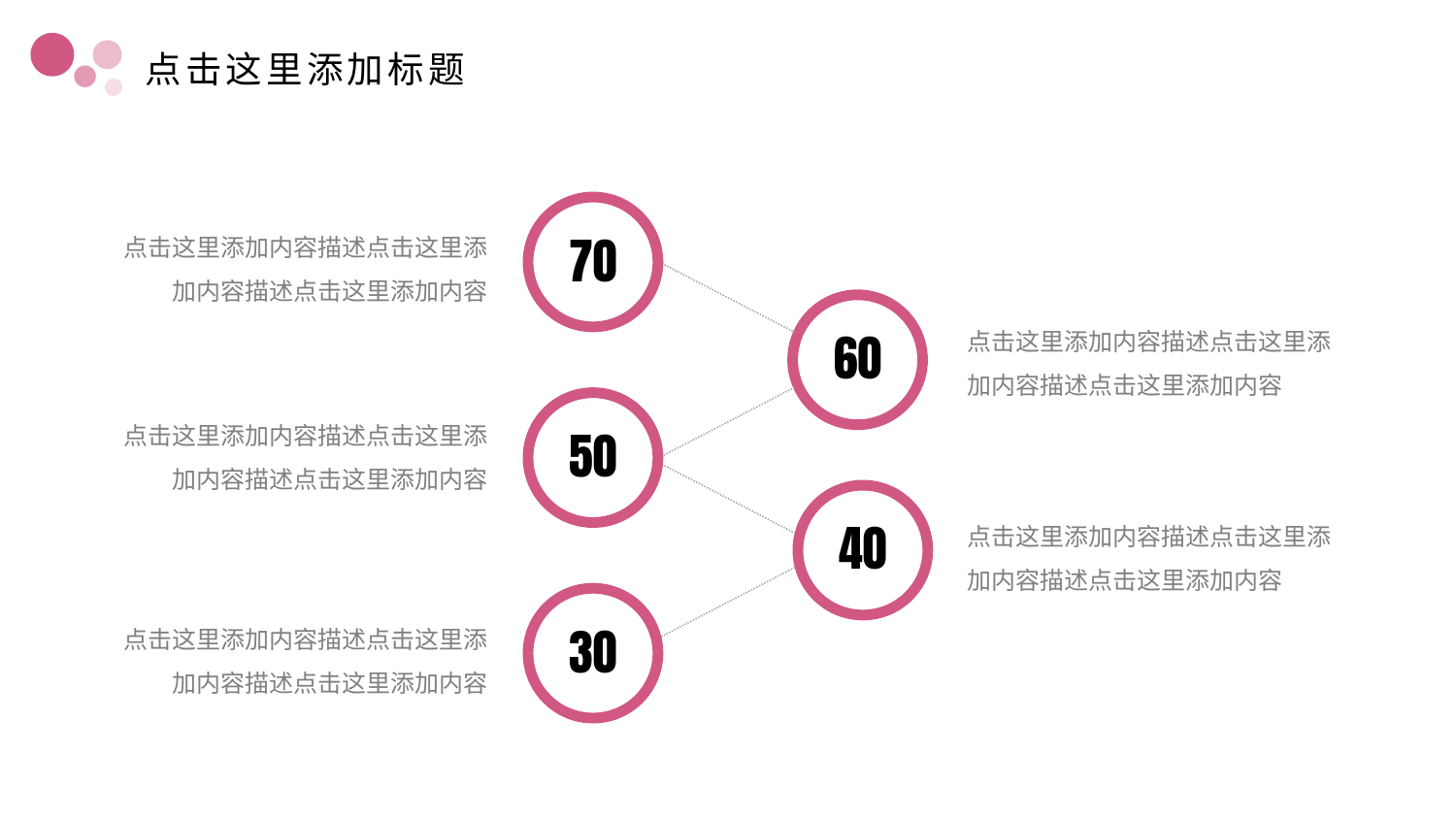

# 点击这里添加标题
70
点击这里添加内容描述点击这里添加内容描述点击这里添加内容
60
点击这里添加内容描述点击这里添加内容描述点击这里添加内容
50
点击这里添加内容描述点击这里添加内容描述点击这里添加内容
40
点击这里添加内容描述点击这里添加内容描述点击这里添加内容
30
点击这里添加内容描述点击这里添加内容描述点击这里添加内容